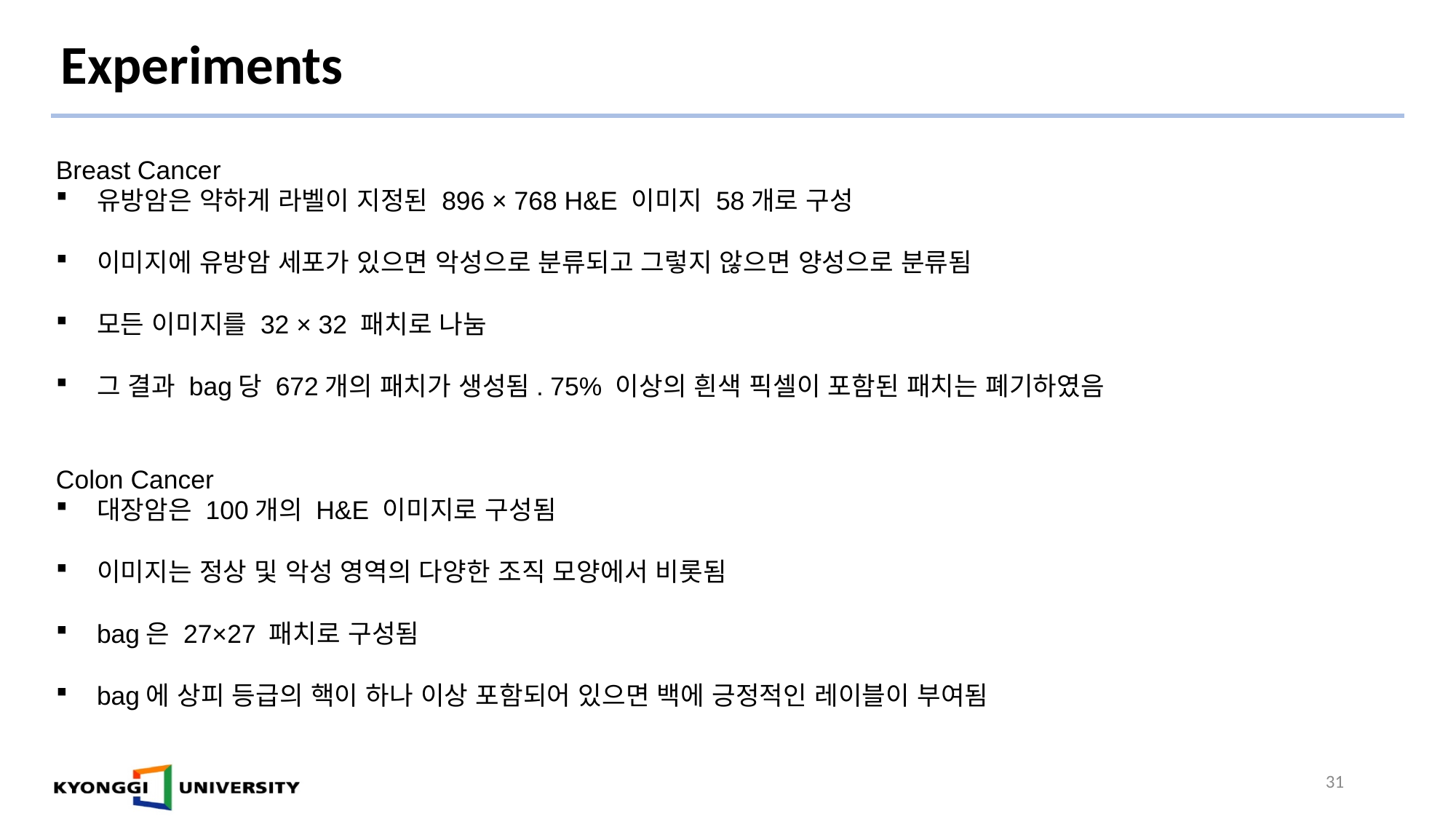

# Experiments
Breast Cancer
유방암은 약하게 라벨이 지정된 896 × 768 H&E 이미지 58개로 구성

이미지에 유방암 세포가 있으면 악성으로 분류되고 그렇지 않으면 양성으로 분류됨

모든 이미지를 32 × 32 패치로 나눔

그 결과 bag당 672개의 패치가 생성됨. 75% 이상의 흰색 픽셀이 포함된 패치는 폐기하였음

Colon Cancer
대장암은 100개의 H&E 이미지로 구성됨

이미지는 정상 및 악성 영역의 다양한 조직 모양에서 비롯됨

bag은 27×27 패치로 구성됨

bag에 상피 등급의 핵이 하나 이상 포함되어 있으면 백에 긍정적인 레이블이 부여됨
31